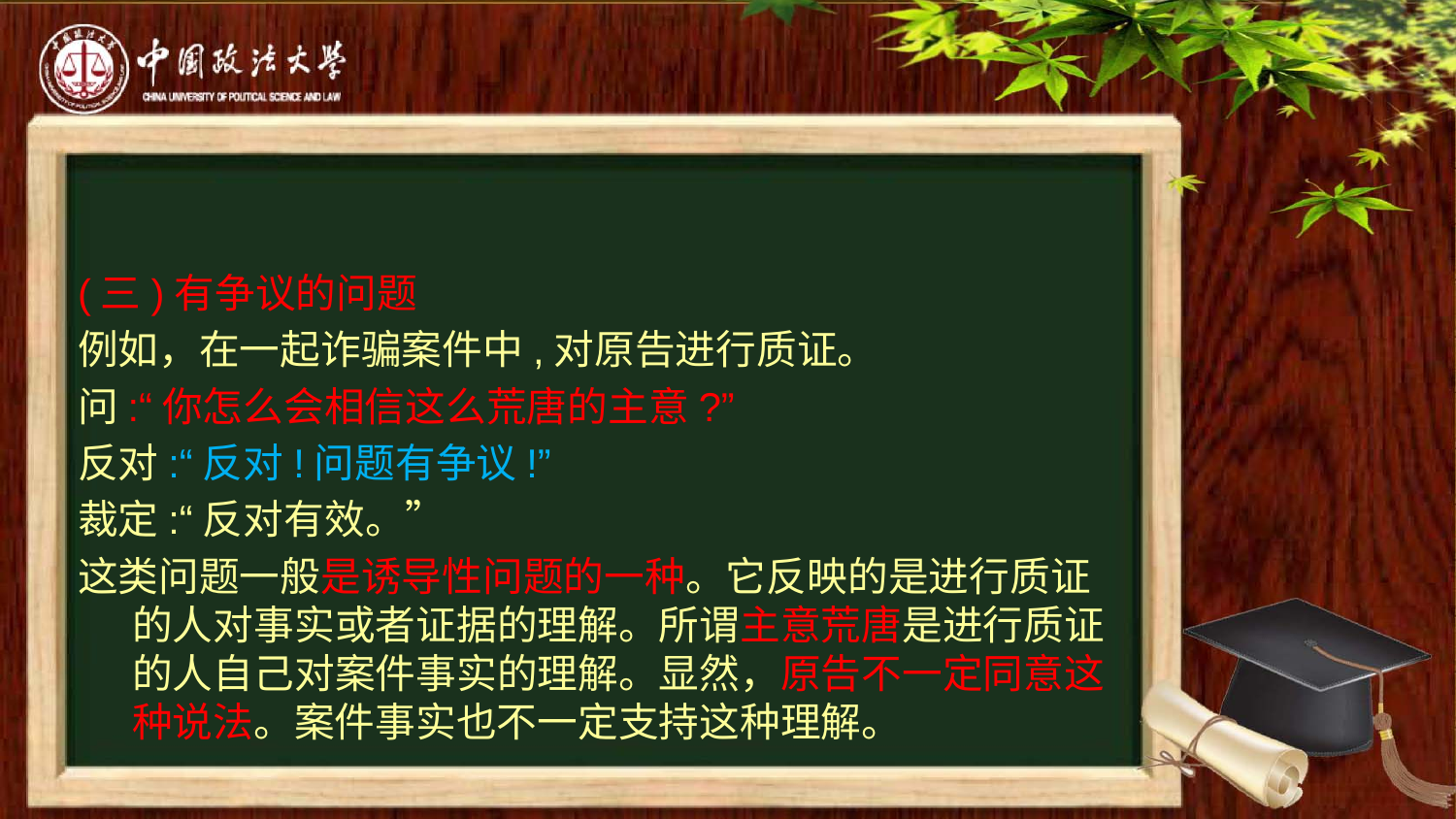

#
(三)有争议的问题
例如，在一起诈骗案件中,对原告进行质证。
问:“你怎么会相信这么荒唐的主意?”
反对:“反对!问题有争议!”
裁定:“反对有效。”
这类问题一般是诱导性问题的一种。它反映的是进行质证的人对事实或者证据的理解。所谓主意荒唐是进行质证的人自己对案件事实的理解。显然，原告不一定同意这种说法。案件事实也不一定支持这种理解。